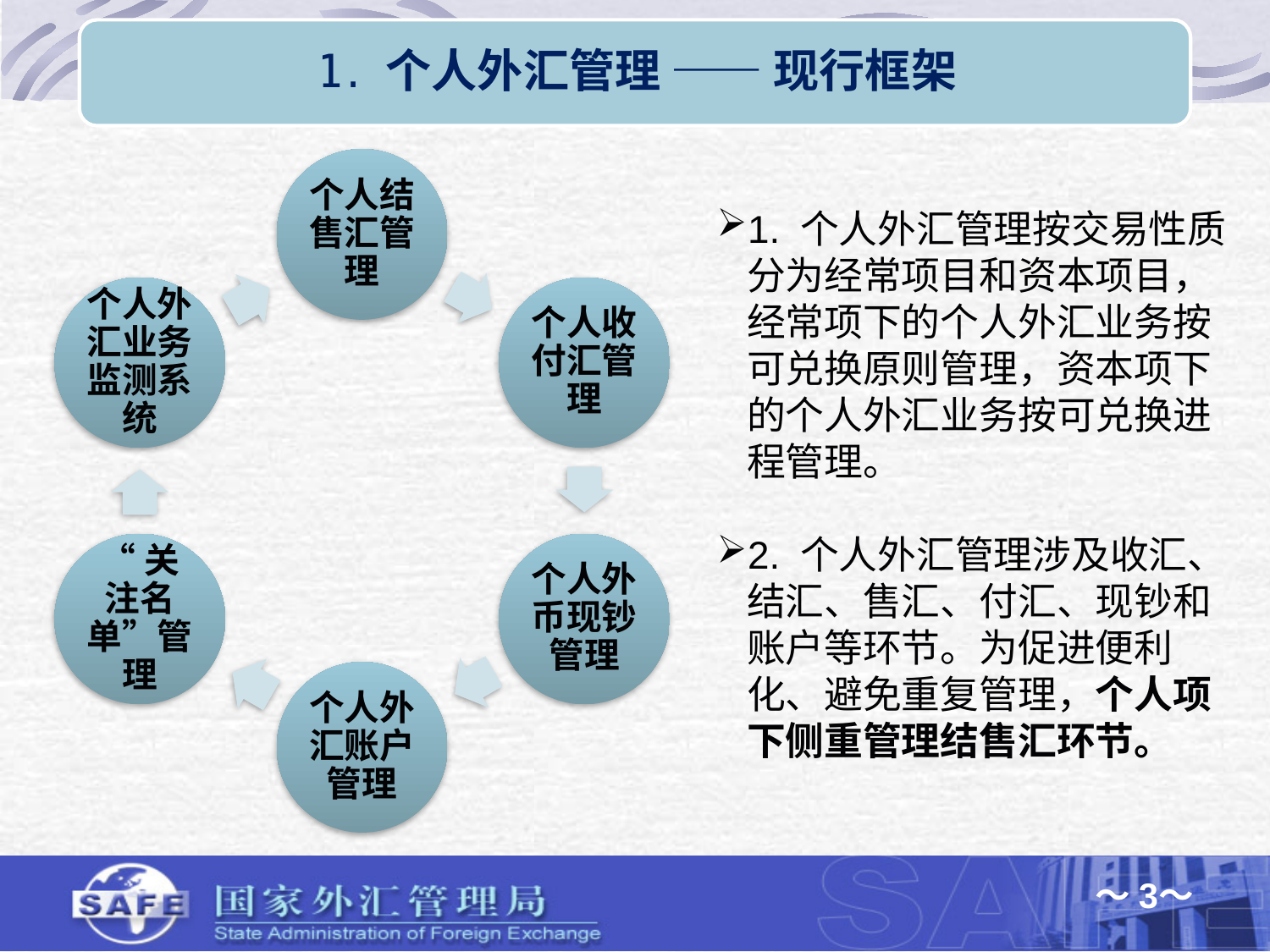

1. 个人外汇管理 —— 现行框架

个人结售汇管理

个人收付汇管理

个人外币现钞管理

个人外汇账户管理

“关注名单”管理

个人外汇业务监测系统

1. 个人外汇管理按交易性质分为经常项目和资本项目，经常项下的个人外汇业务按可兑换原则管理，资本项下的个人外汇业务按可兑换进程管理。

2. 个人外汇管理涉及收汇、结汇、售汇、付汇、现钞和账户等环节。为促进便利化、避免重复管理，个人项下侧重管理结售汇环节。
～3～